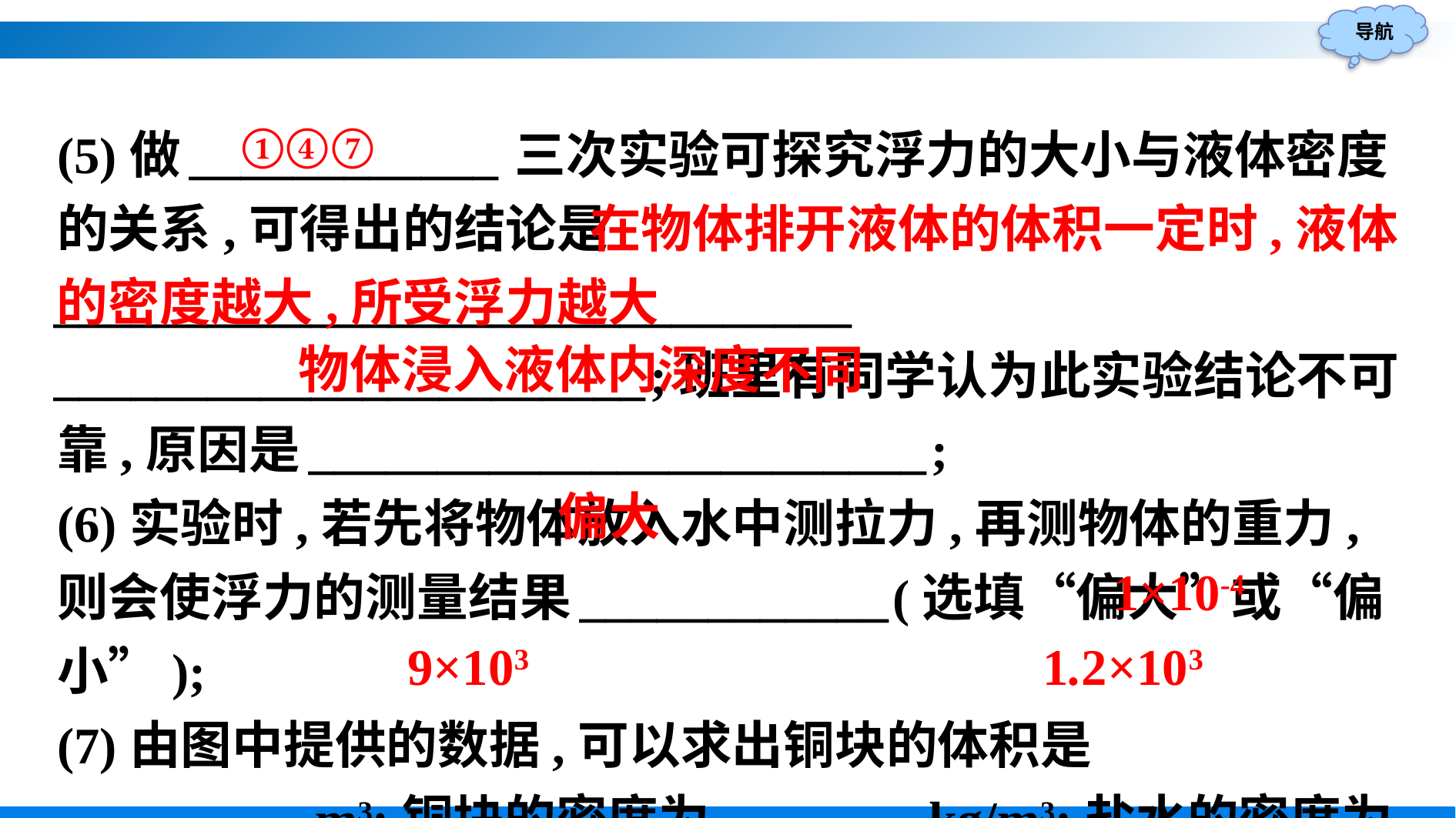

(5)做____________三次实验可探究浮力的大小与液体密度的关系,可得出的结论是_______________________________
_______________________;班里有同学认为此实验结论不可靠,原因是________________________;
(6)实验时,若先将物体放入水中测拉力,再测物体的重力,则会使浮力的测量结果____________(选填“偏大”或“偏小”);
(7)由图中提供的数据,可以求出铜块的体积是__________m3;铜块的密度为________kg/m3;盐水的密度为________kg/m3;
①④⑦
				     在物体排开液体的体积一定时,液体的密度越大,所受浮力越大
物体浸入液体内深度不同
偏大
1×10-4
9×103
1.2×103